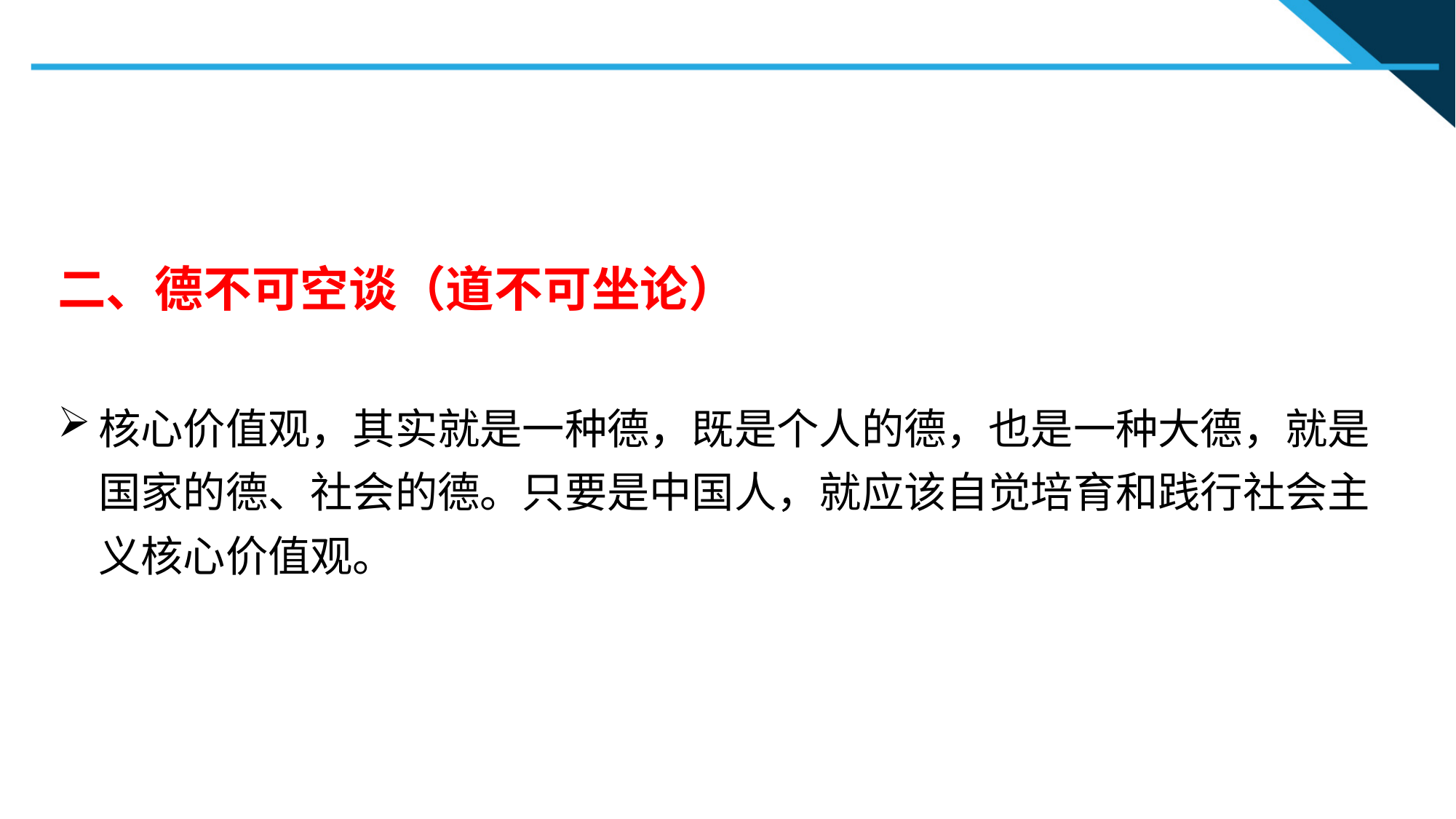

二、德不可空谈（道不可坐论）

核心价值观，其实就是一种德，既是个人的德，也是一种大德，就是国家的德、社会的德。只要是中国人，就应该自觉培育和践行社会主义核心价值观。